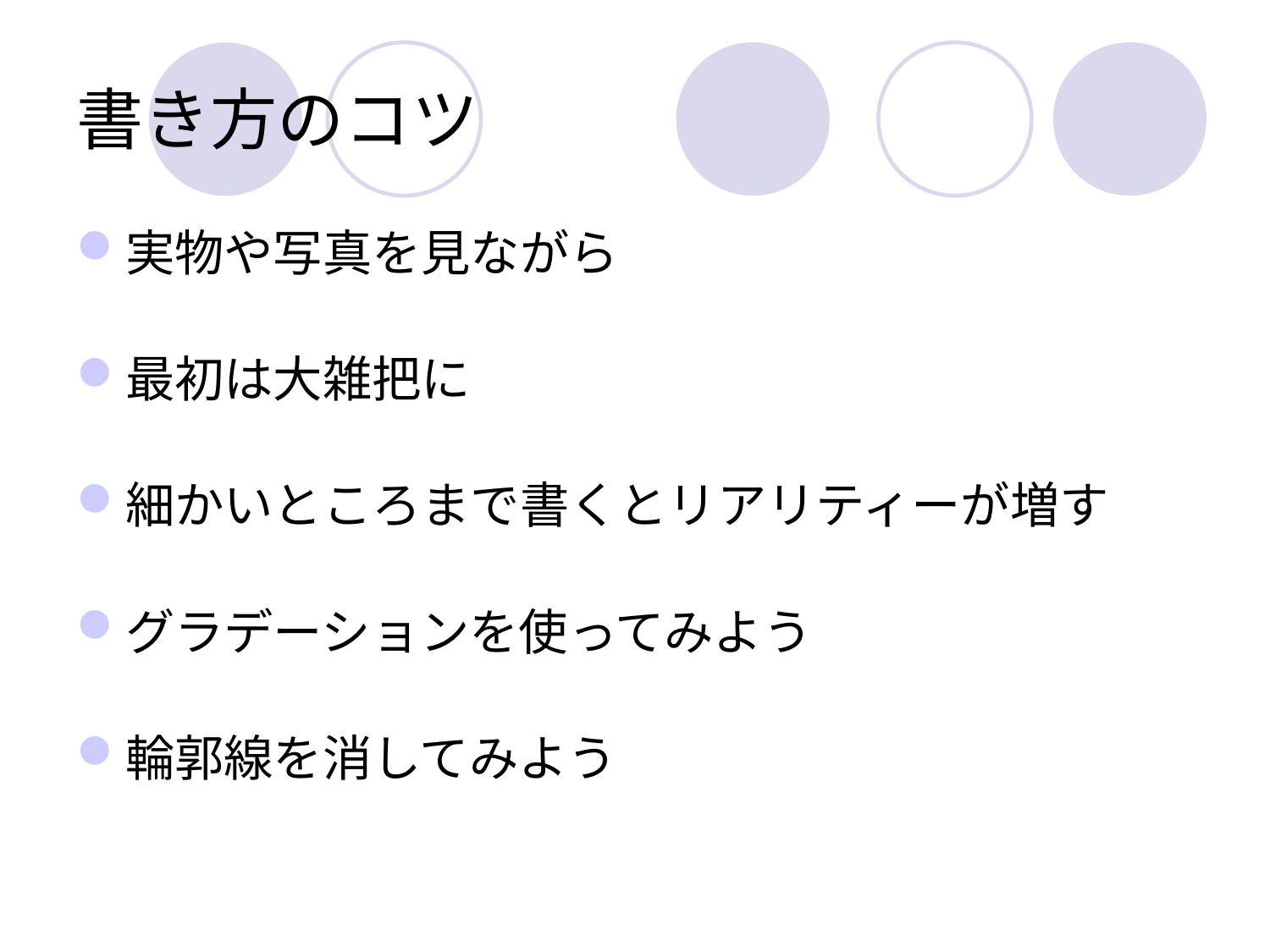

# 書き方のコツ
実物や写真を見ながら

最初は大雑把に

細かいところまで書くとリアリティーが増す

グラデーションを使ってみよう

輪郭線を消してみよう